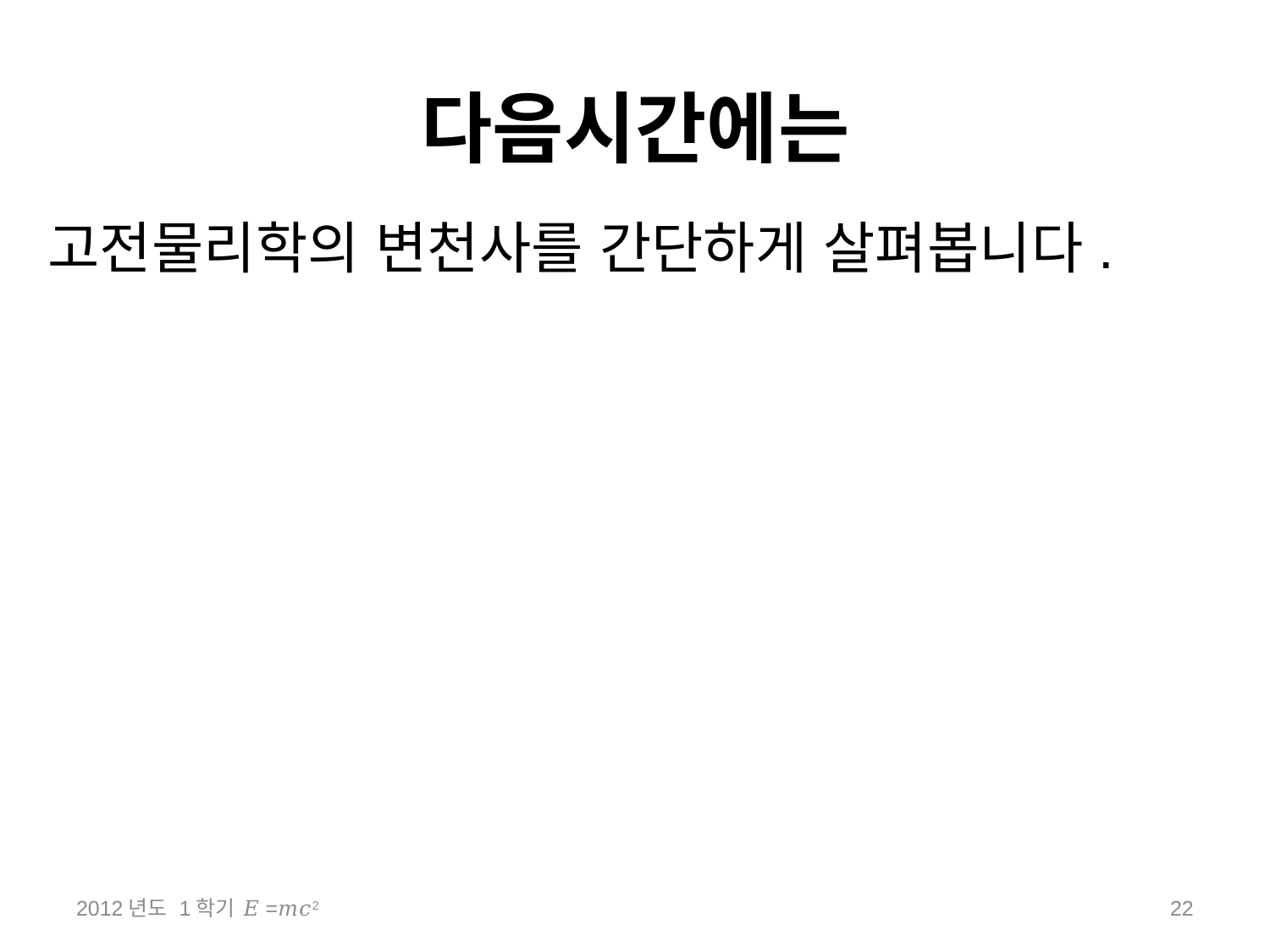

다음시간에는
고전물리학의 변천사를 간단하게 살펴봅니다.
2012년도 1학기 𝐸=𝑚𝑐2
22